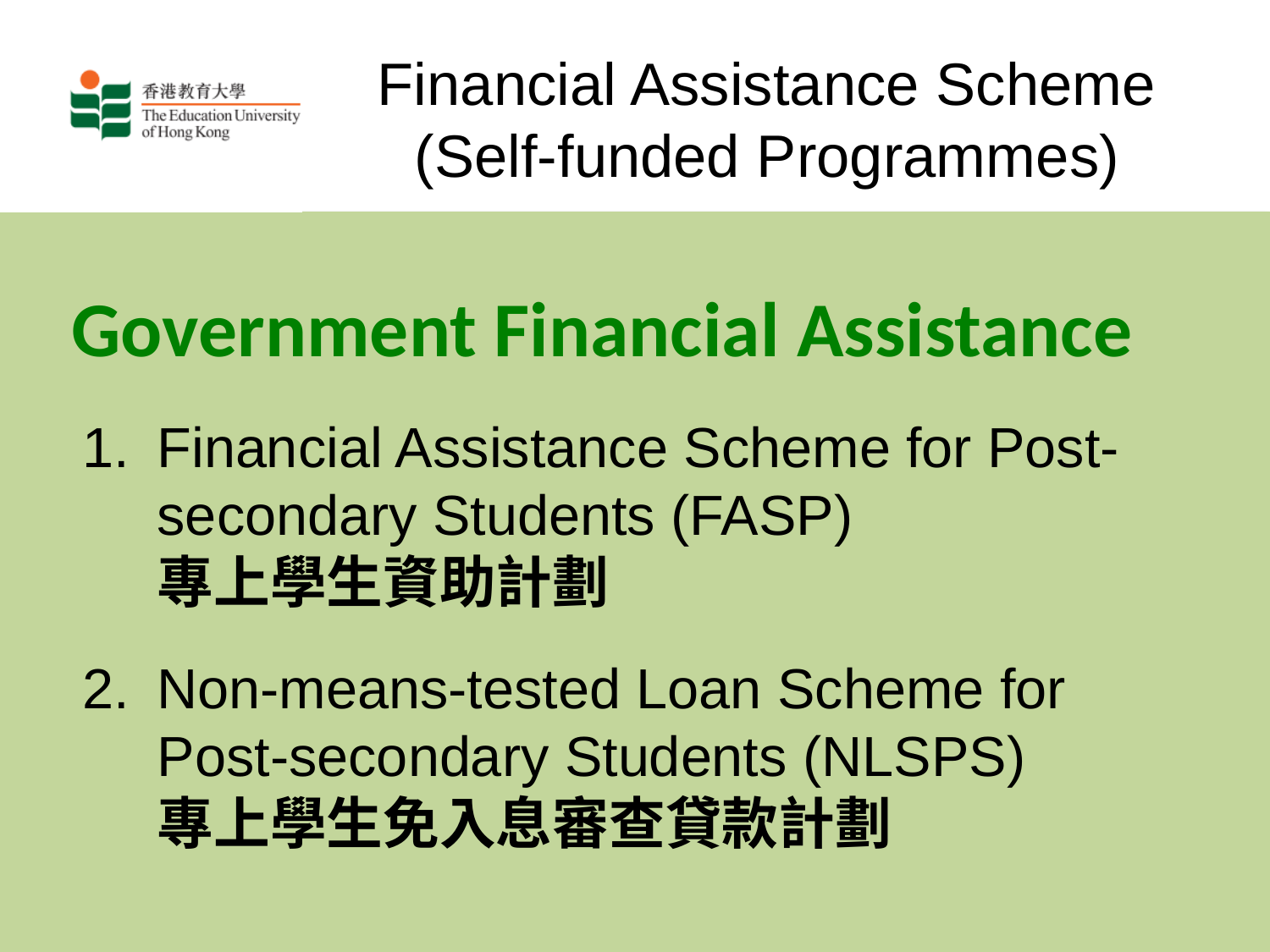

# Financial Assistance Scheme (Self-funded Programmes)
Government Financial Assistance
Financial Assistance Scheme for Post-secondary Students (FASP)
	專上學生資助計劃

Non-means-tested Loan Scheme for Post-secondary Students (NLSPS)
	專上學生免入息審查貸款計劃